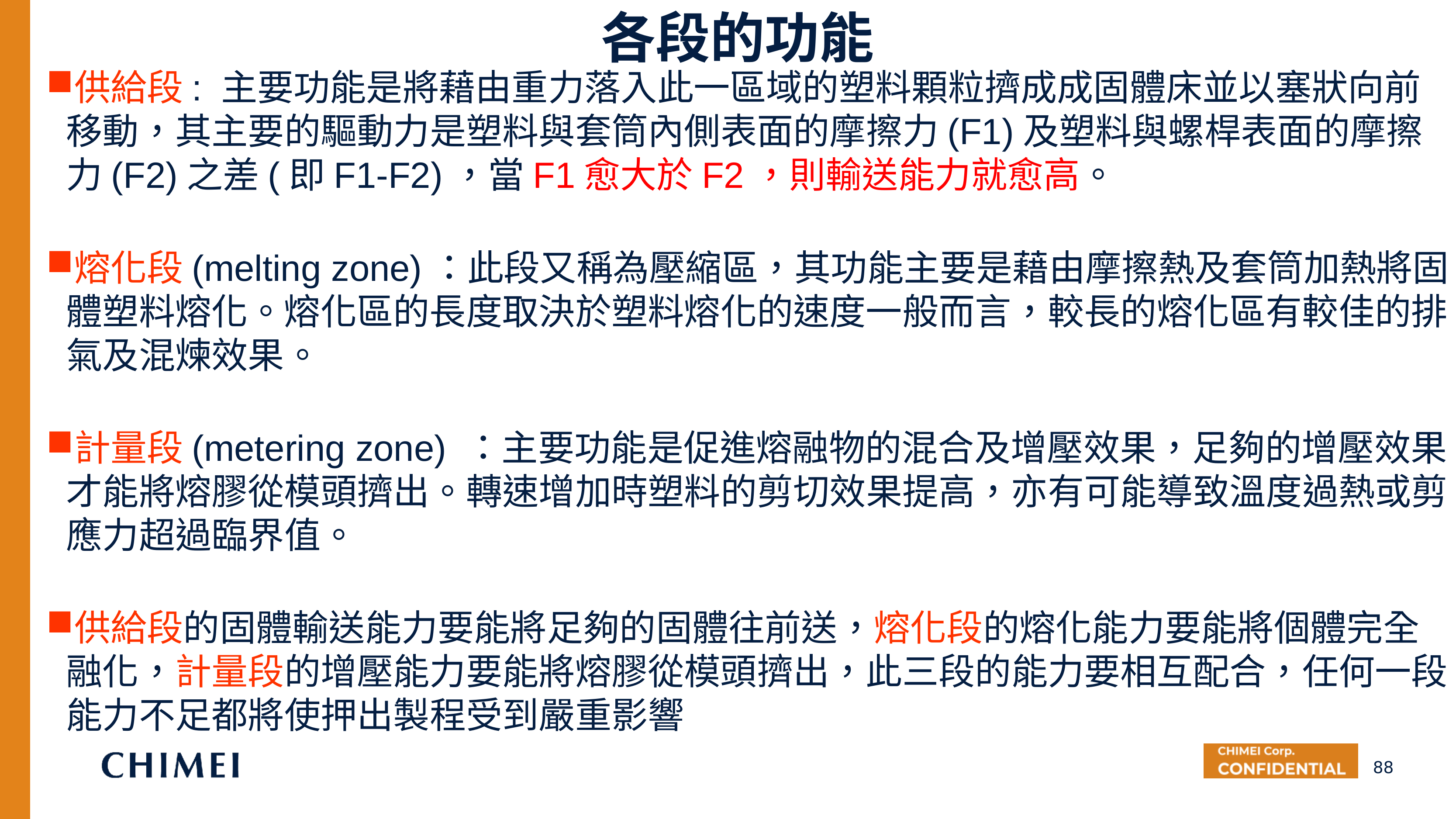

各段的功能
供給段: 主要功能是將藉由重力落入此一區域的塑料顆粒擠成成固體床並以塞狀向前移動，其主要的驅動力是塑料與套筒內側表面的摩擦力(F1)及塑料與螺桿表面的摩擦力(F2)之差(即F1-F2)，當F1愈大於F2，則輸送能力就愈高。

熔化段(melting zone)：此段又稱為壓縮區，其功能主要是藉由摩擦熱及套筒加熱將固體塑料熔化。熔化區的長度取決於塑料熔化的速度一般而言，較長的熔化區有較佳的排氣及混煉效果。

計量段(metering zone) ：主要功能是促進熔融物的混合及增壓效果，足夠的增壓效果才能將熔膠從模頭擠出。轉速增加時塑料的剪切效果提高，亦有可能導致溫度過熱或剪應力超過臨界值。

供給段的固體輸送能力要能將足夠的固體往前送，熔化段的熔化能力要能將個體完全融化，計量段的增壓能力要能將熔膠從模頭擠出，此三段的能力要相互配合，任何一段能力不足都將使押出製程受到嚴重影響

88